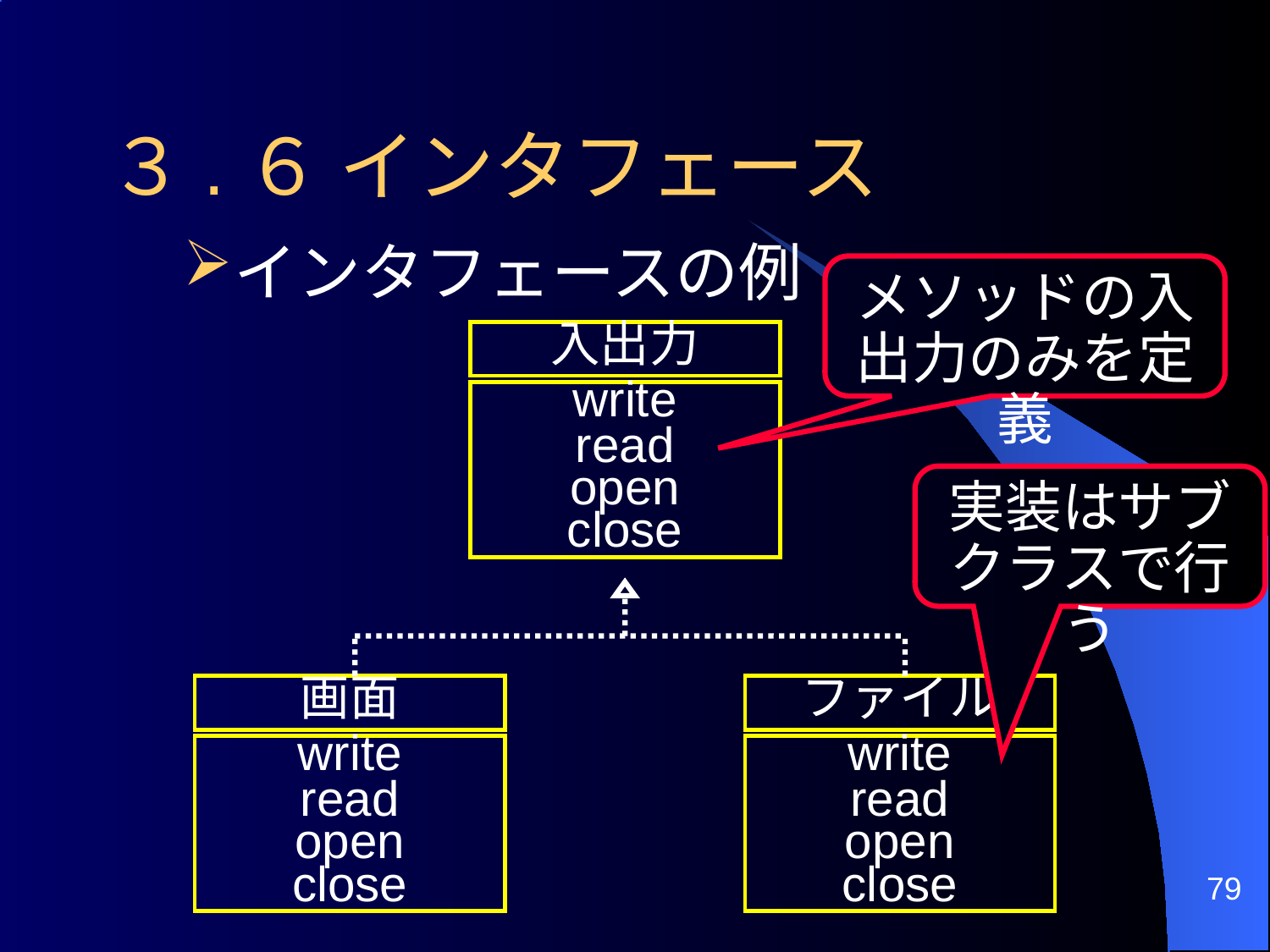

# ３.６ インタフェース
インタフェースの例
メソッドの入出力のみを定義
入出力
write
read
open
close
実装はサブクラスで行う

画面
write
read
open
close
ファイル
write
read
open
close
79